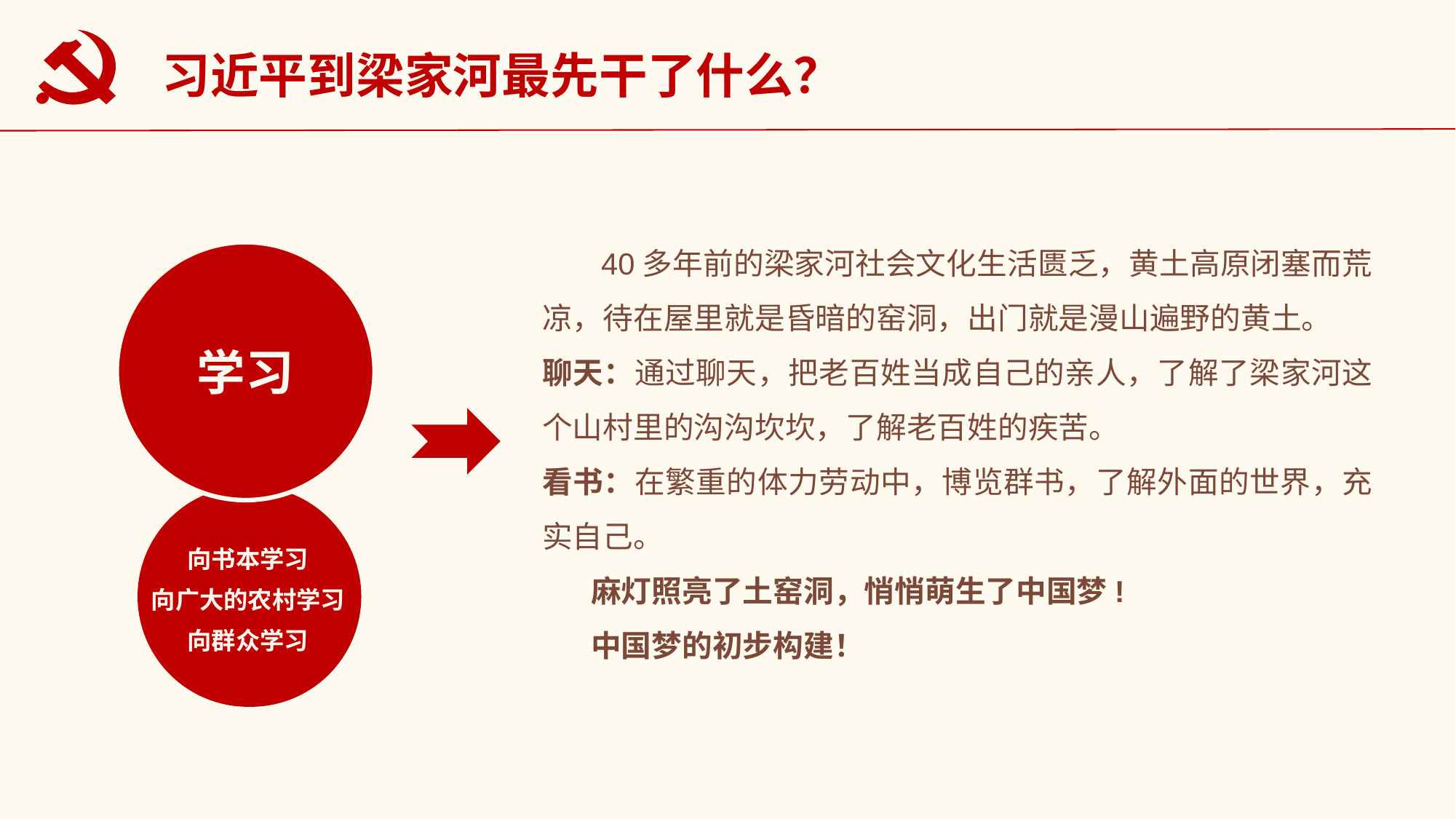

习近平到梁家河最先干了什么？
       40多年前的梁家河社会文化生活匮乏，黄土高原闭塞而荒凉，待在屋里就是昏暗的窑洞，出门就是漫山遍野的黄土。
聊天：通过聊天，把老百姓当成自己的亲人，了解了梁家河这个山村里的沟沟坎坎，了解老百姓的疾苦。
看书：在繁重的体力劳动中，博览群书，了解外面的世界，充实自己。
      麻灯照亮了土窑洞，悄悄萌生了中国梦!
      中国梦的初步构建！
学习

向书本学习
向广大的农村学习向群众学习